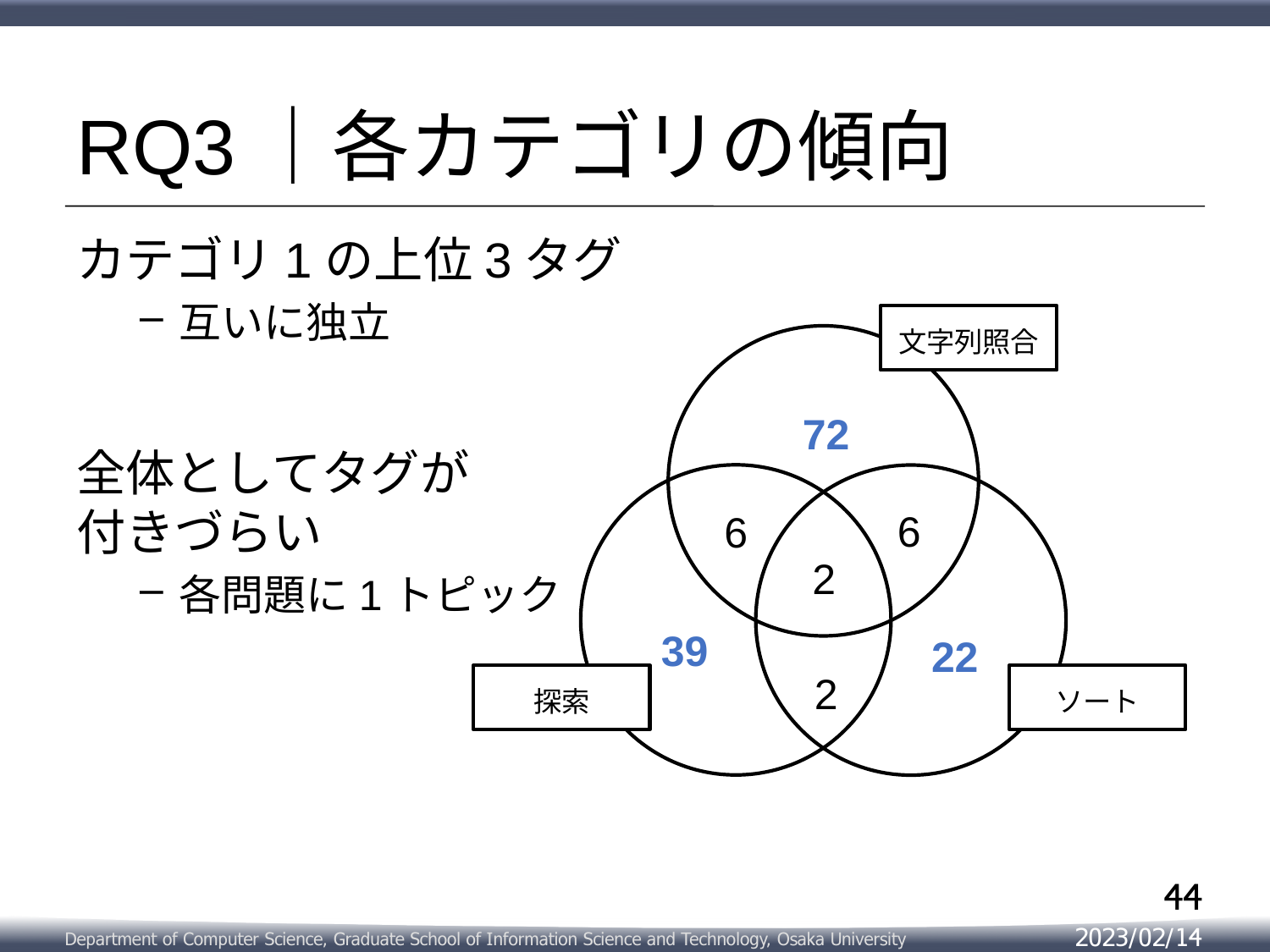

# RQ3｜各カテゴリの傾向
カテゴリ1の上位3タグ
互いに独立

全体としてタグが
付きづらい
各問題に1トピック

文字列照合

72

6
6
2
39
22
2

探索
ソート
44
2023/02/14